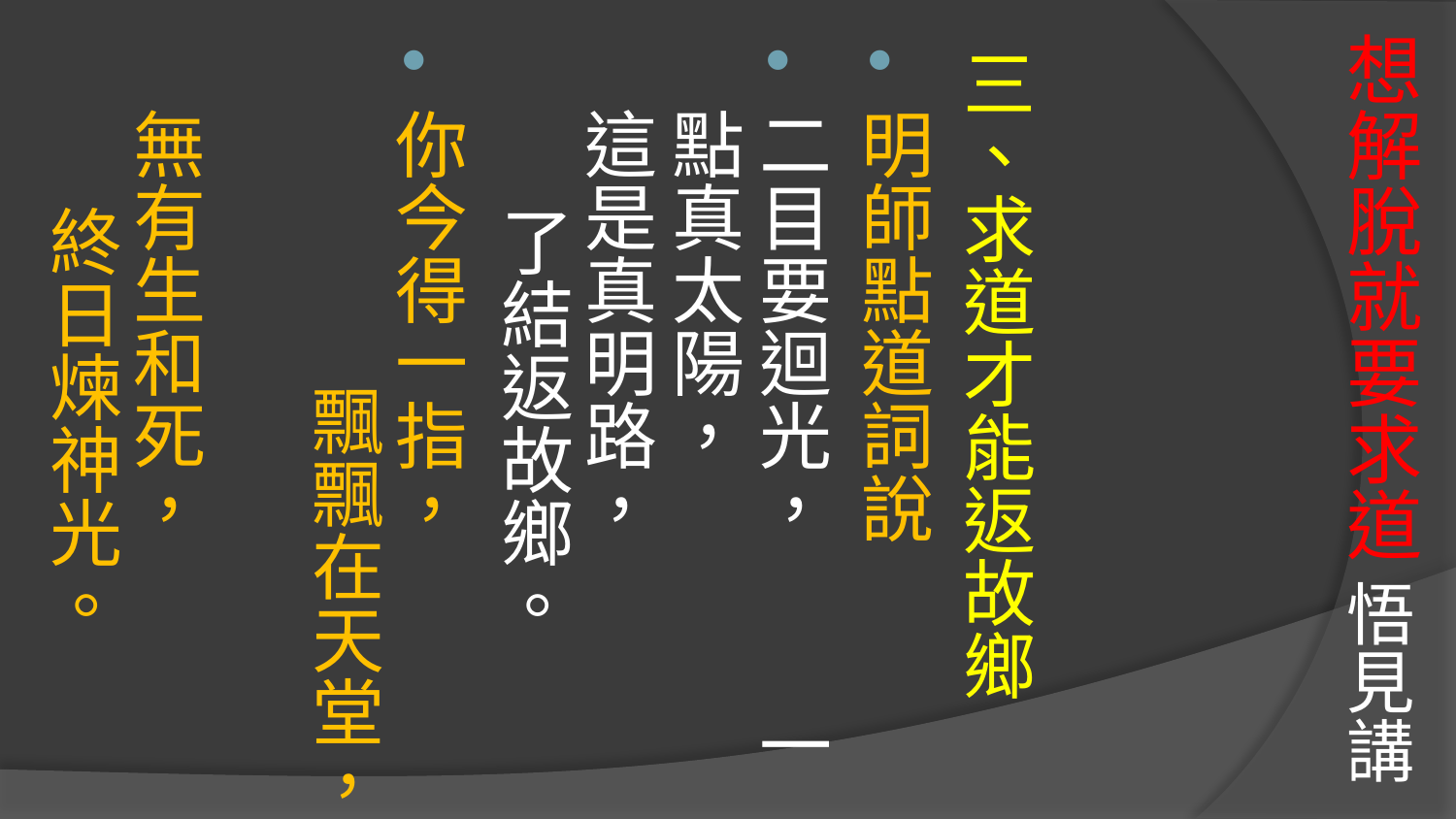

# 想解脫就要求道 悟見講
三、求道才能返故鄉
明師點道詞說
二目要迴光，          一點真太陽，
這是真明路，                     了結返故鄉。
你今得一指，                                飄飄在天堂，
無有生和死，                     終日煉神光。